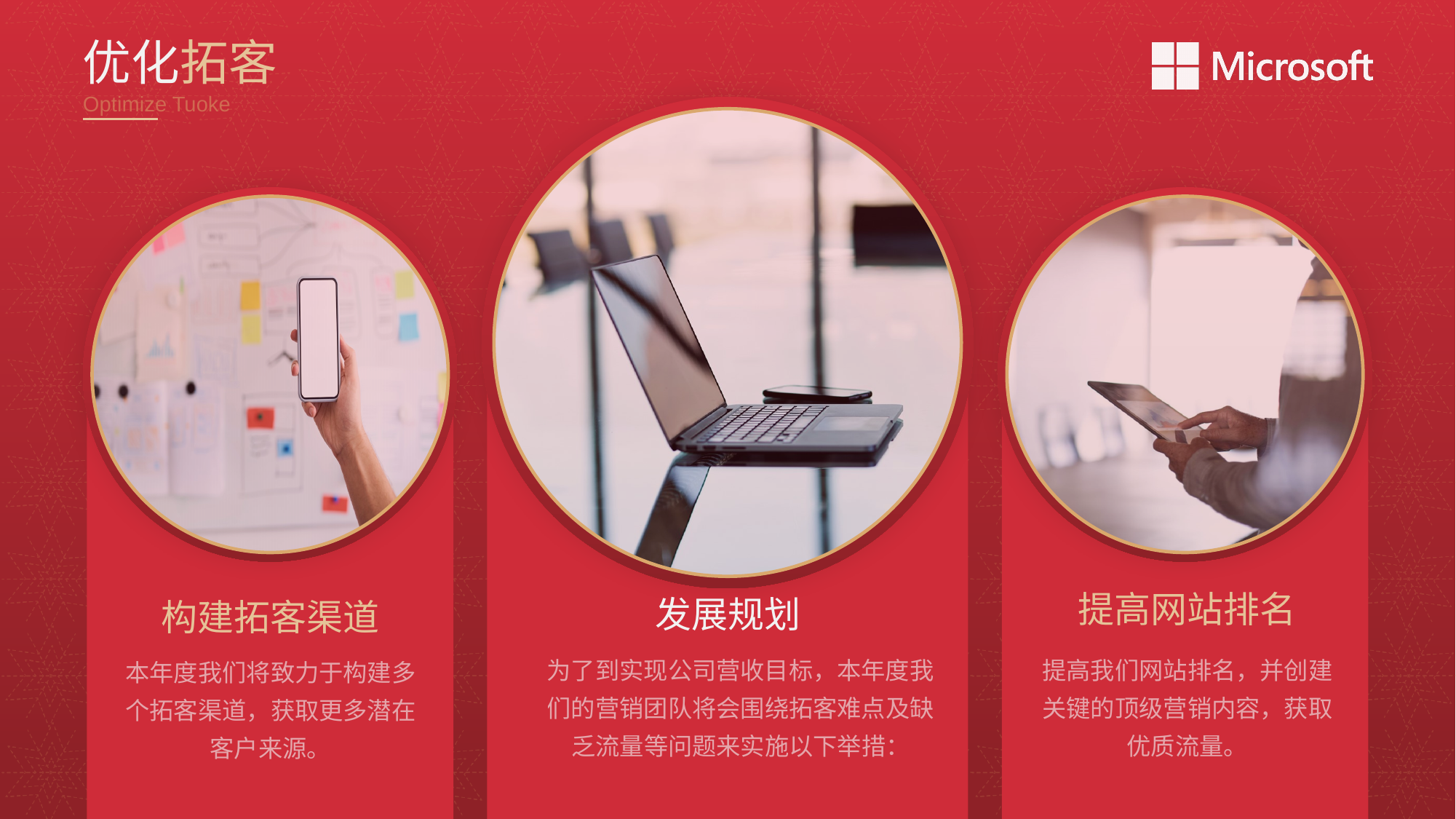

优化拓客
Optimize Tuoke

提高网站排名
发展规划
构建拓客渠道
为了到实现公司营收目标，本年度我们的营销团队将会围绕拓客难点及缺乏流量等问题来实施以下举措：
提高我们网站排名，并创建关键的顶级营销内容，获取优质流量。
本年度我们将致力于构建多个拓客渠道，获取更多潜在客户来源。